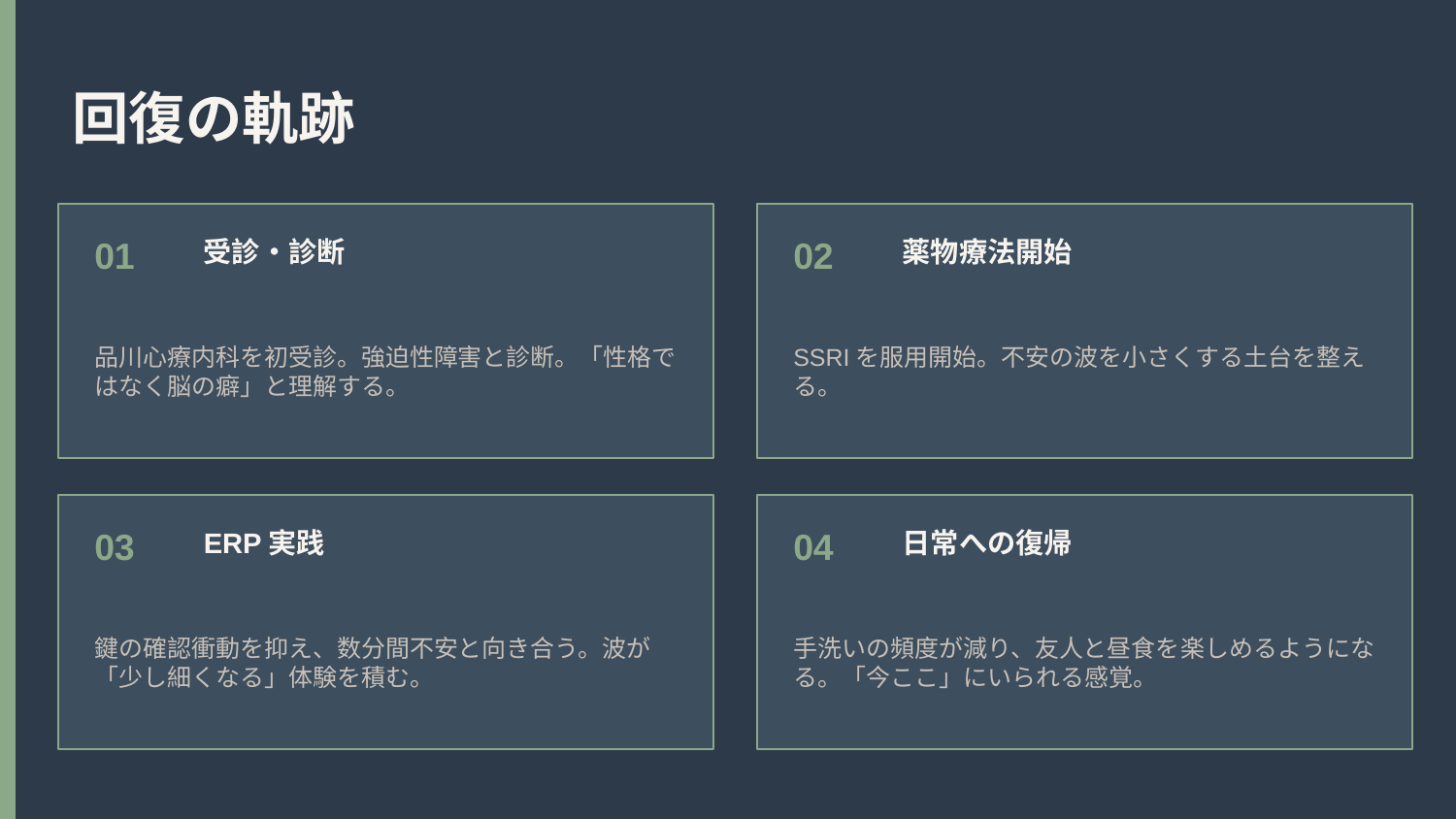

回復の軌跡

01
受診・診断
02
薬物療法開始
品川心療内科を初受診。強迫性障害と診断。「性格ではなく脳の癖」と理解する。
SSRIを服用開始。不安の波を小さくする土台を整える。

03
ERP実践
04
日常への復帰
鍵の確認衝動を抑え、数分間不安と向き合う。波が「少し細くなる」体験を積む。
手洗いの頻度が減り、友人と昼食を楽しめるようになる。「今ここ」にいられる感覚。